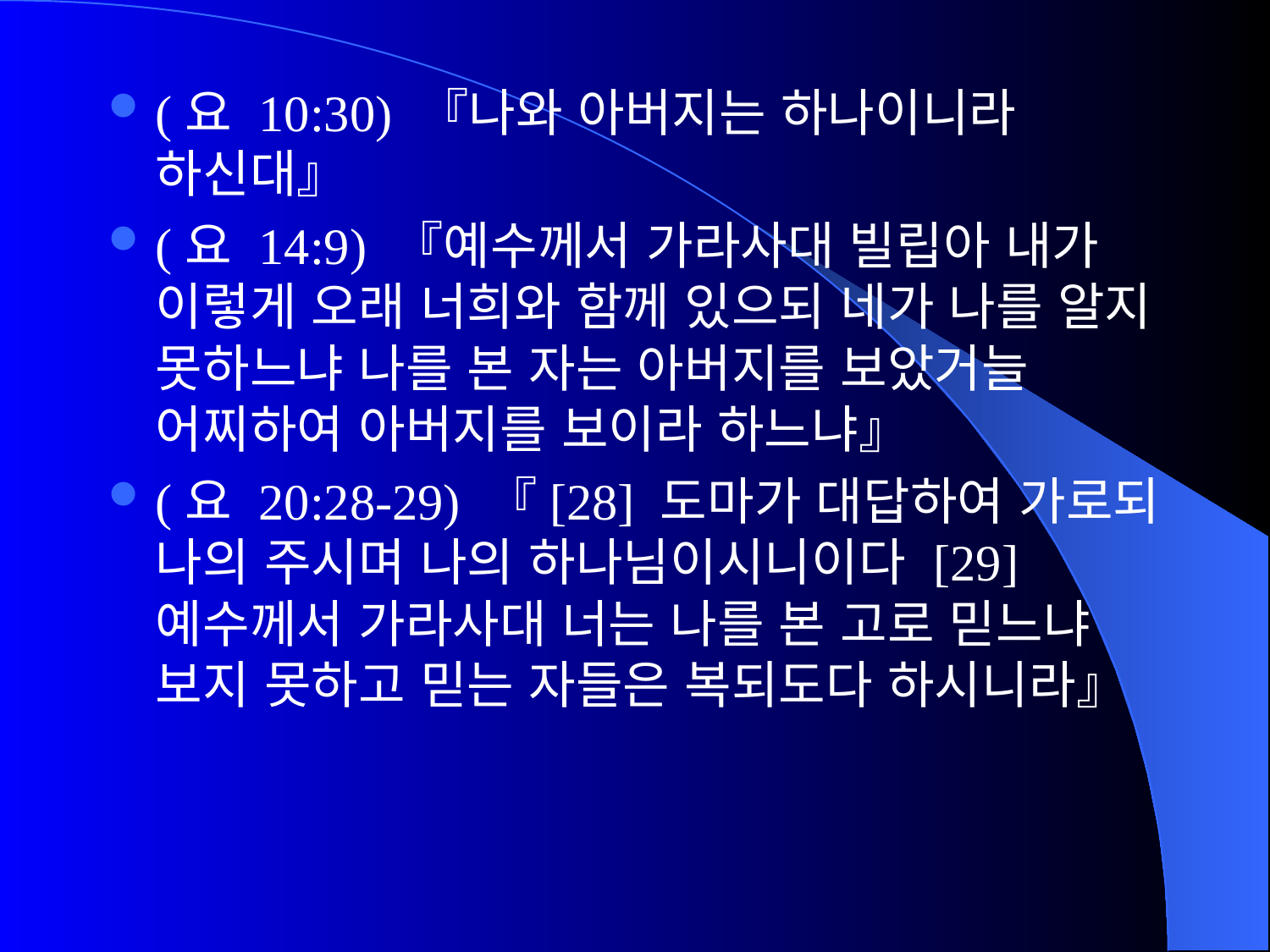

(요 10:30) 『나와 아버지는 하나이니라 하신대』
(요 14:9) 『예수께서 가라사대 빌립아 내가 이렇게 오래 너희와 함께 있으되 네가 나를 알지 못하느냐 나를 본 자는 아버지를 보았거늘 어찌하여 아버지를 보이라 하느냐』
(요 20:28-29) 『[28] 도마가 대답하여 가로되 나의 주시며 나의 하나님이시니이다 [29] 예수께서 가라사대 너는 나를 본 고로 믿느냐 보지 못하고 믿는 자들은 복되도다 하시니라』